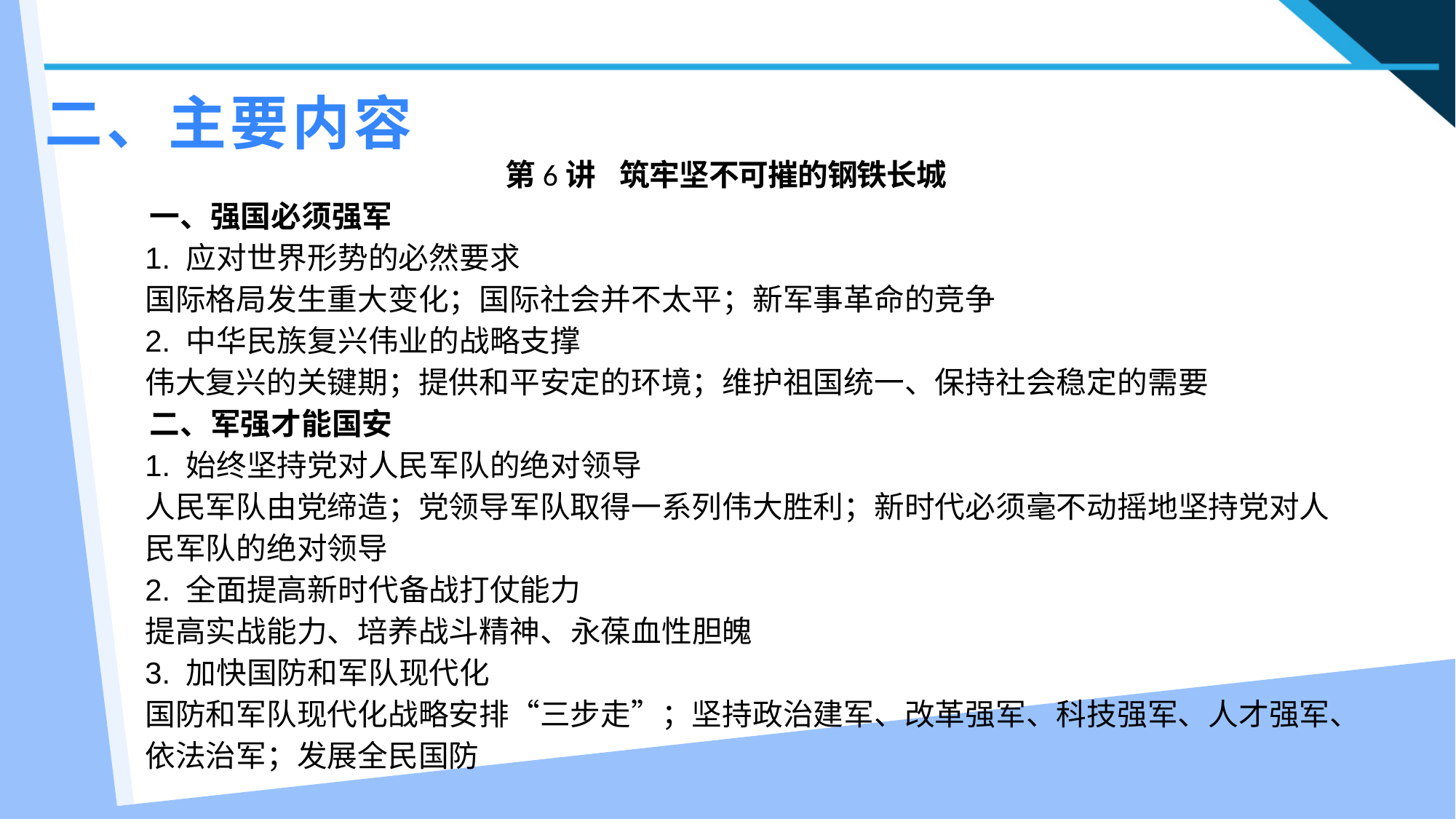

二、主要内容
第6讲    筑牢坚不可摧的钢铁长城
一、强国必须强军
1. 应对世界形势的必然要求
国际格局发生重大变化；国际社会并不太平；新军事革命的竞争
2. 中华民族复兴伟业的战略支撑
伟大复兴的关键期；提供和平安定的环境；维护祖国统一、保持社会稳定的需要
二、军强才能国安
1. 始终坚持党对人民军队的绝对领导
人民军队由党缔造；党领导军队取得一系列伟大胜利；新时代必须毫不动摇地坚持党对人民军队的绝对领导
2. 全面提高新时代备战打仗能力
提高实战能力、培养战斗精神、永葆血性胆魄
3. 加快国防和军队现代化
国防和军队现代化战略安排“三步走”；坚持政治建军、改革强军、科技强军、人才强军、依法治军；发展全民国防